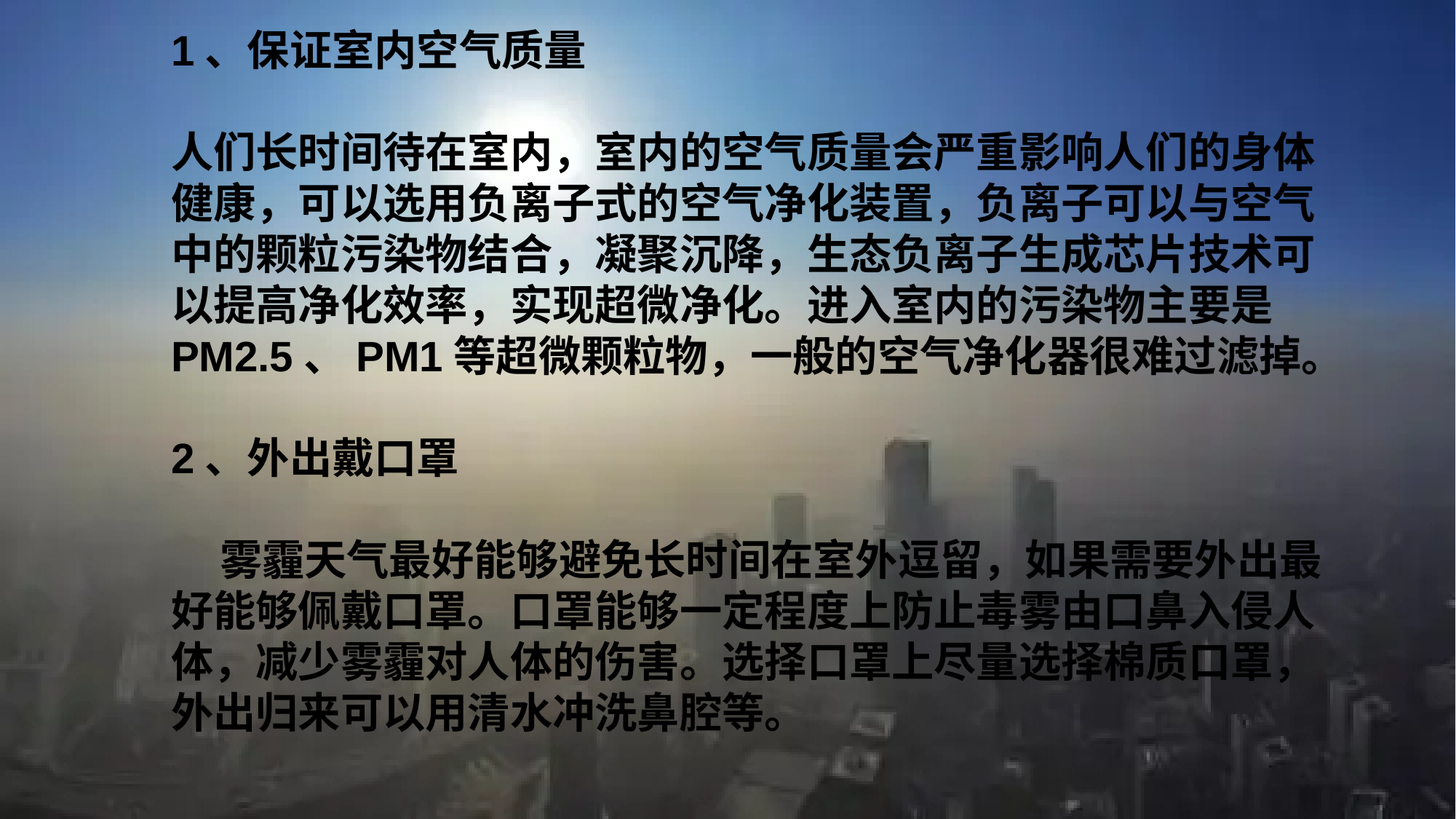

1、保证室内空气质量

人们长时间待在室内，室内的空气质量会严重影响人们的身体健康，可以选用负离子式的空气净化装置，负离子可以与空气中的颗粒污染物结合，凝聚沉降，生态负离子生成芯片技术可以提高净化效率，实现超微净化。进入室内的污染物主要是PM2.5、PM1等超微颗粒物，一般的空气净化器很难过滤掉。

2、外出戴口罩

    雾霾天气最好能够避免长时间在室外逗留，如果需要外出最好能够佩戴口罩。口罩能够一定程度上防止毒雾由口鼻入侵人体，减少雾霾对人体的伤害。选择口罩上尽量选择棉质口罩，外出归来可以用清水冲洗鼻腔等。